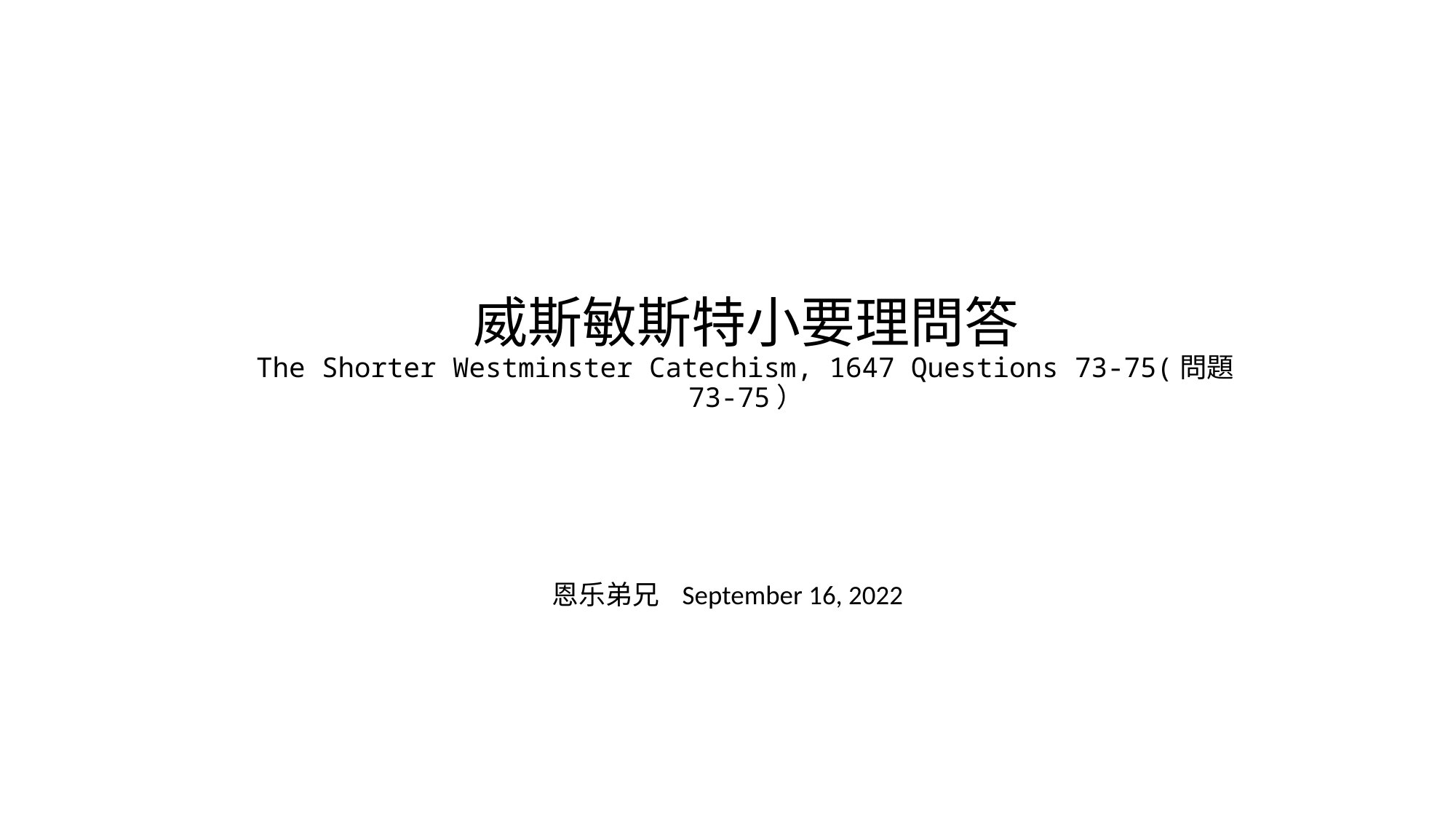

# 威斯敏斯特小要理問答 The Shorter Westminster Catechism, 1647 Questions 73-75(問題73-75）

恩乐弟兄   September 16, 2022